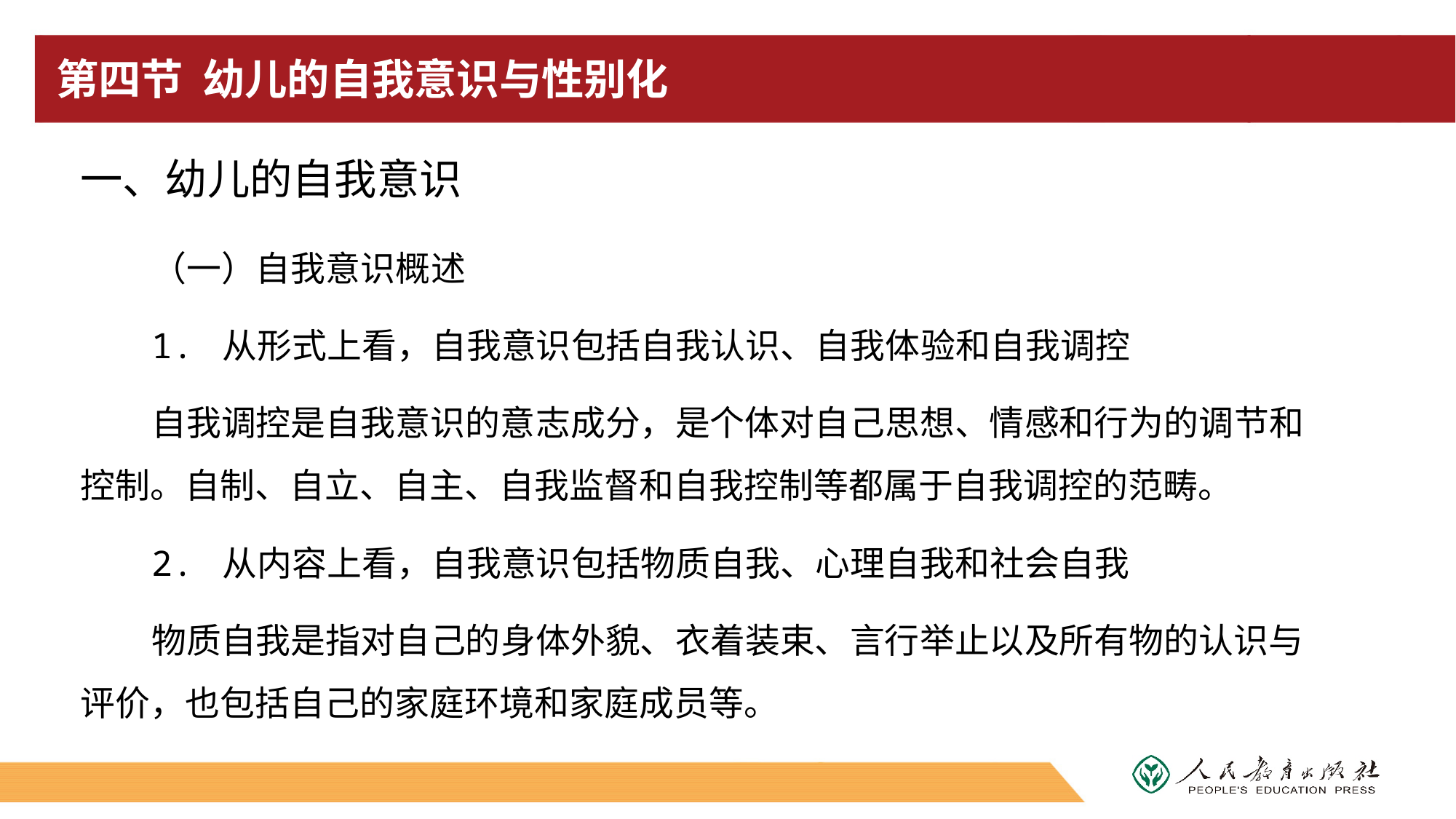

# 第四节  幼儿的自我意识与性别化
一、幼儿的自我意识
（一）自我意识概述
1. 从形式上看，自我意识包括自我认识、自我体验和自我调控
自我调控是自我意识的意志成分，是个体对自己思想、情感和行为的调节和控制。自制、自立、自主、自我监督和自我控制等都属于自我调控的范畴。
2. 从内容上看，自我意识包括物质自我、心理自我和社会自我
物质自我是指对自己的身体外貌、衣着装束、言行举止以及所有物的认识与评价，也包括自己的家庭环境和家庭成员等。